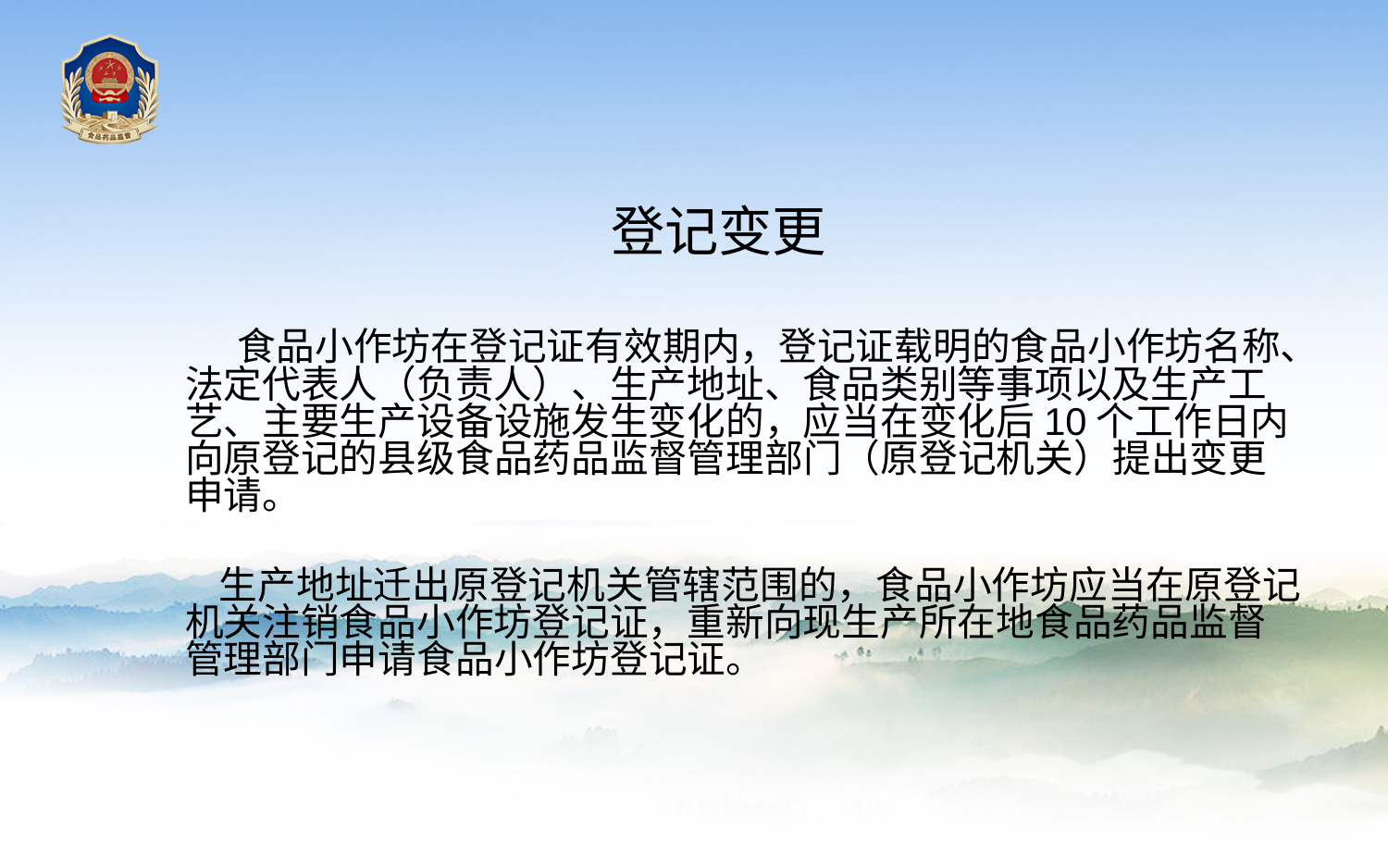

登记变更

         食品小作坊在登记证有效期内，登记证载明的食品小作坊名称、法定代表人（负责人）、生产地址、食品类别等事项以及生产工艺、主要生产设备设施发生变化的，应当在变化后10个工作日内向原登记的县级食品药品监督管理部门（原登记机关）提出变更申请。

         生产地址迁出原登记机关管辖范围的，食品小作坊应当在原登记机关注销食品小作坊登记证，重新向现生产所在地食品药品监督管理部门申请食品小作坊登记证。